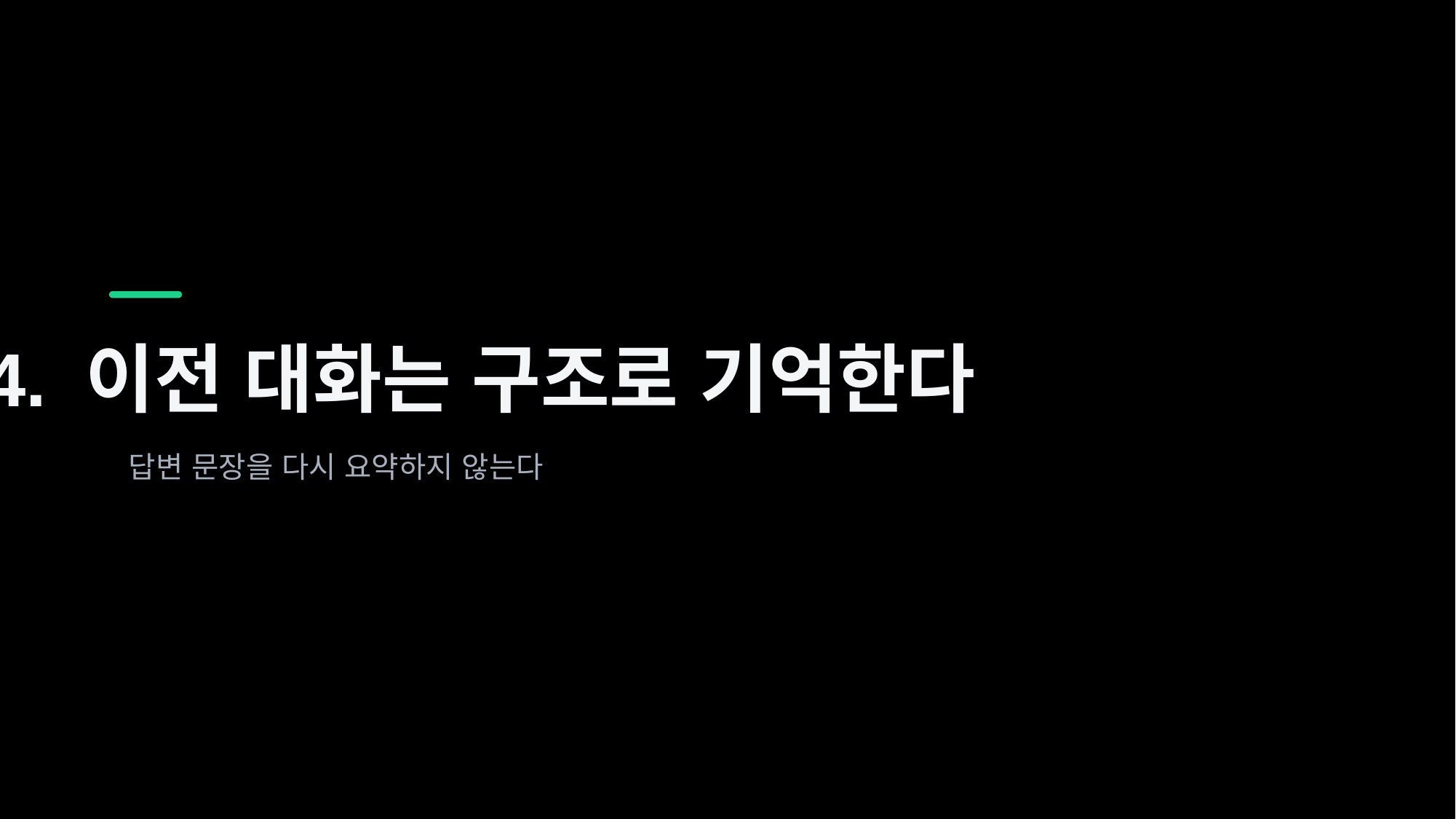

4. 이전 대화는 구조로 기억한다
답변 문장을 다시 요약하지 않는다